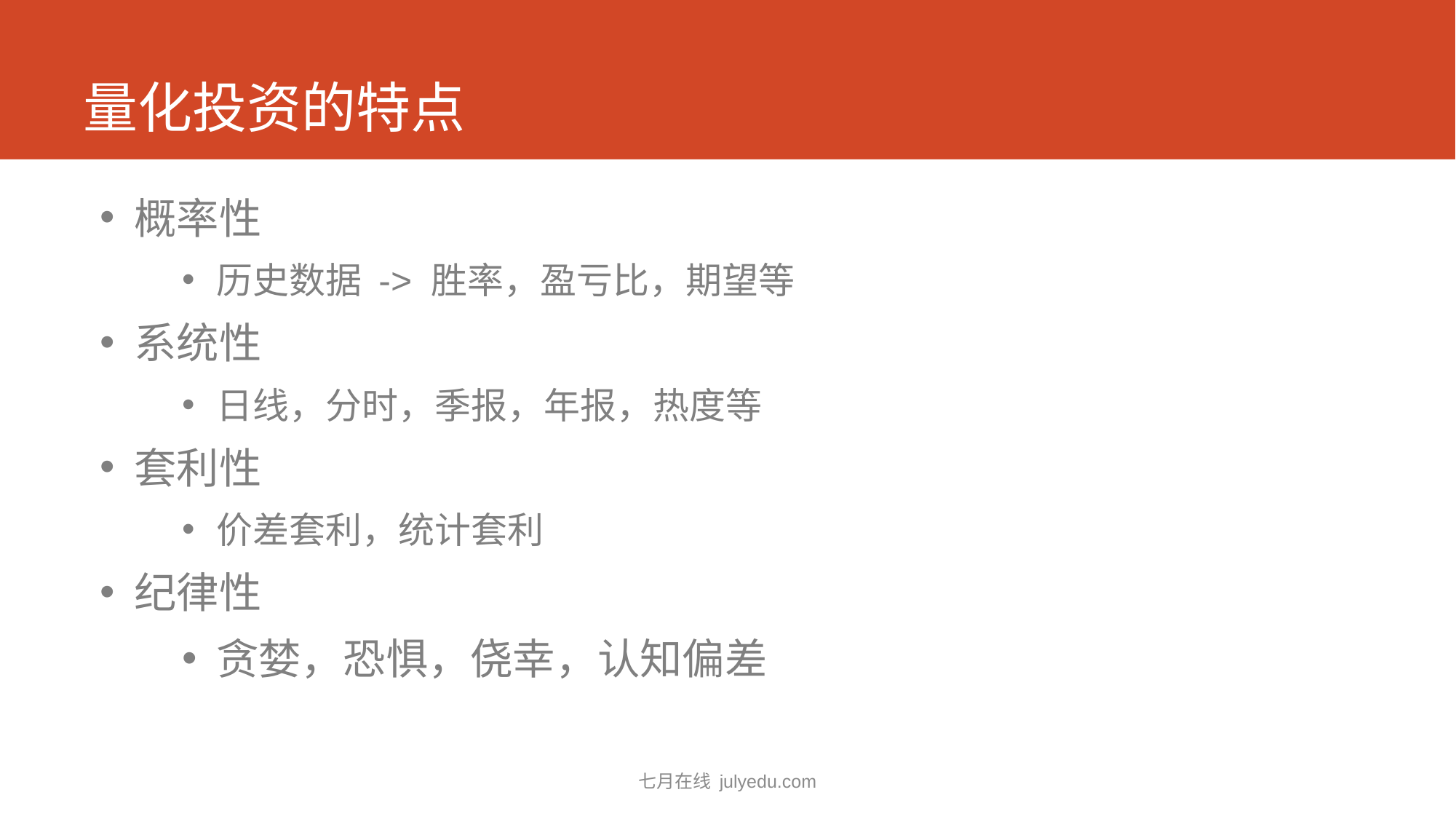

# 量化投资的特点
概率性
历史数据 -> 胜率，盈亏比，期望等
系统性
日线，分时，季报，年报，热度等
套利性
价差套利，统计套利
纪律性
贪婪，恐惧，侥幸，认知偏差
七月在线 julyedu.com